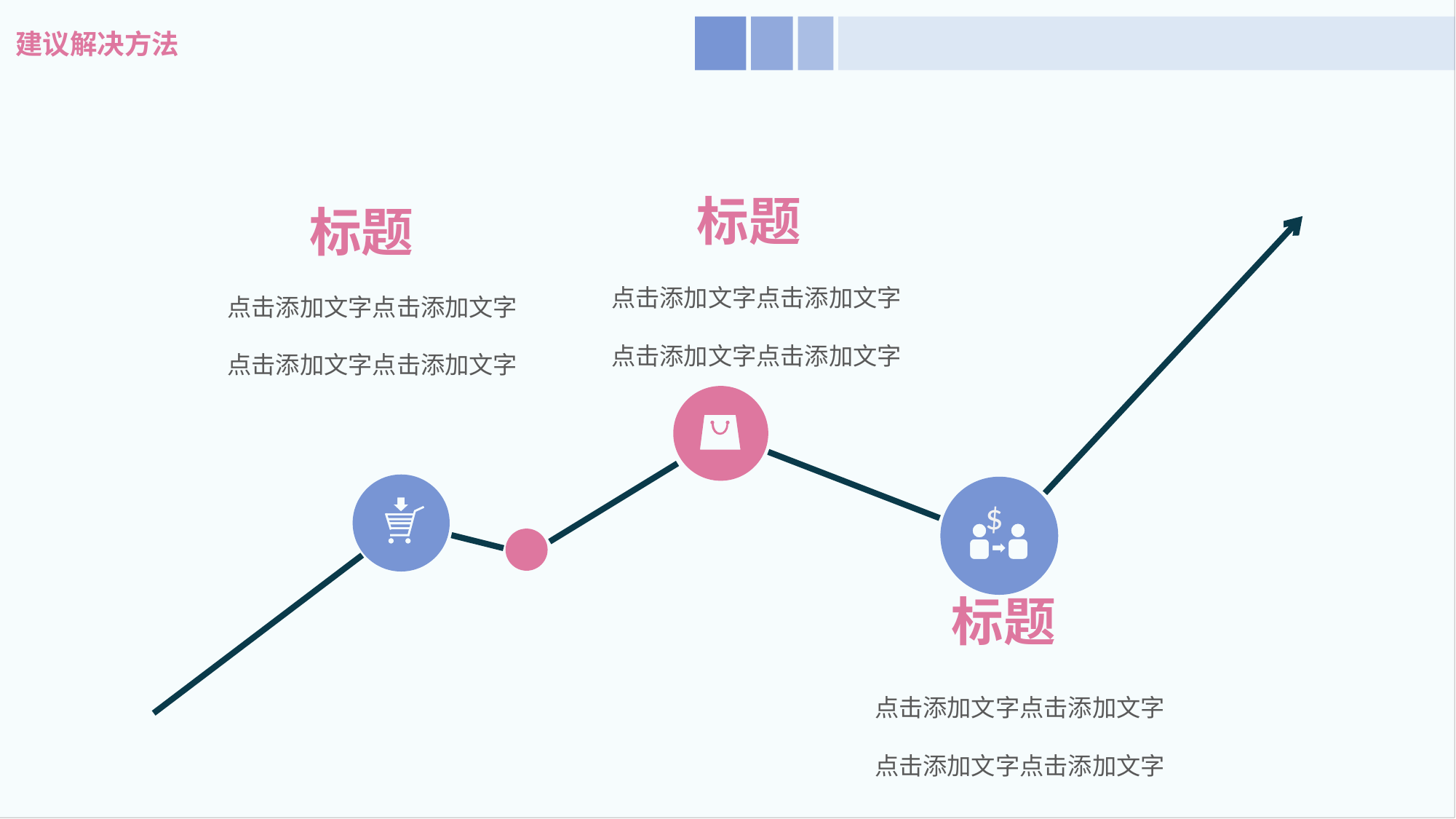

建议解决方法
标题
标题
点击添加文字点击添加文字
点击添加文字点击添加文字
点击添加文字点击添加文字
点击添加文字点击添加文字

$

标题
点击添加文字点击添加文字
点击添加文字点击添加文字